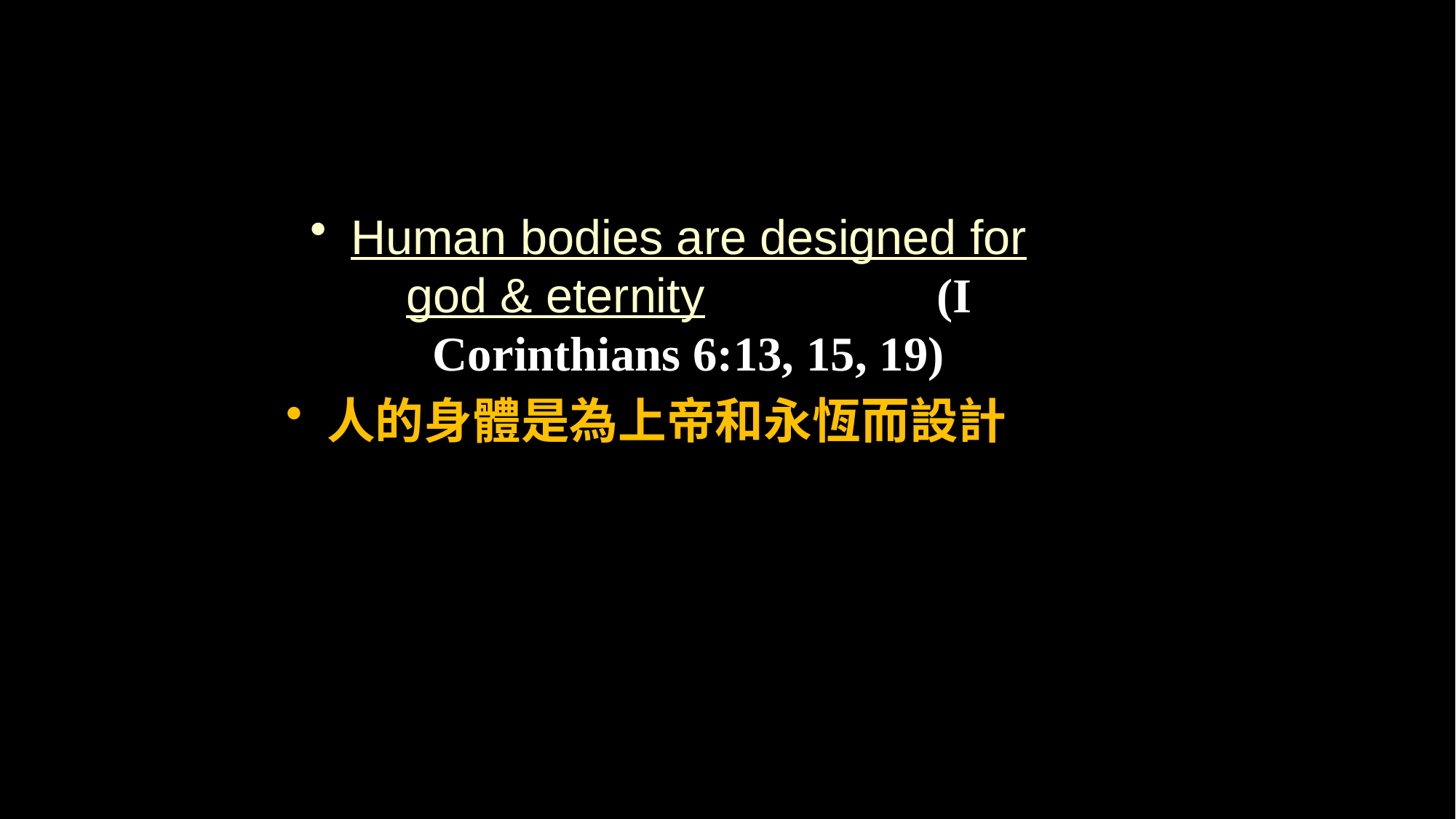

#
Human bodies are designed for god & eternity                   (I Corinthians 6:13, 15, 19)
人的身體是為上帝和永恆而設計